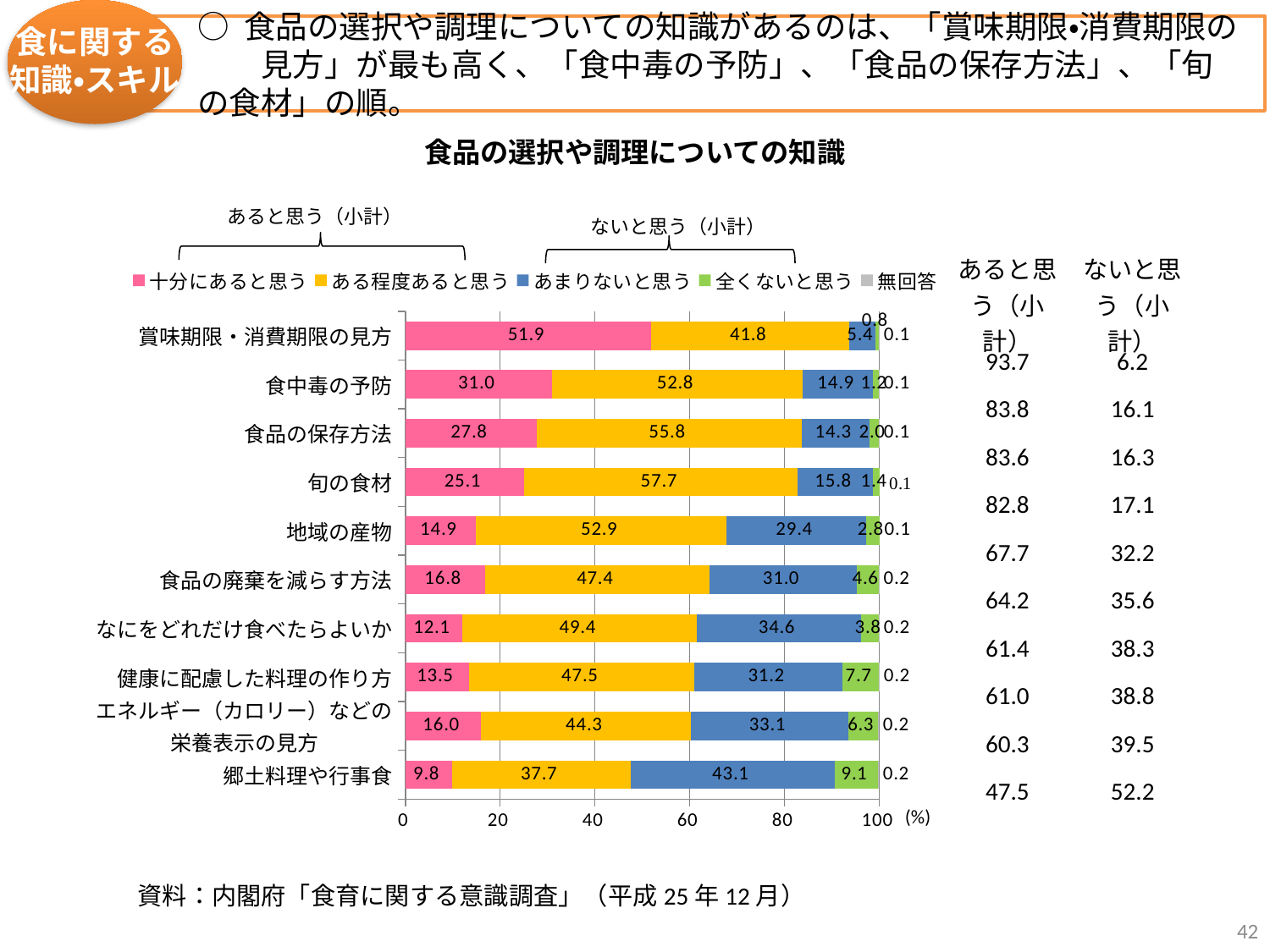

食に関する
知識・スキル
○ 食品の選択や調理についての知識があるのは、「賞味期限・消費期限の
　　見方」が最も高く、「食中毒の予防」、「食品の保存方法」、「旬の食材」の順。

食品の選択や調理についての知識

あると思う（小計）
　ないと思う（小計）
| あると思う（小計） | ないと思う（小計） |
| --- | --- |
| 93.7 | 6.2 |
| 83.8 | 16.1 |
| 83.6 | 16.3 |
| 82.8 | 17.1 |
| 67.7 | 32.2 |
| 64.2 | 35.6 |
| 61.4 | 38.3 |
| 61.0 | 38.8 |
| 60.3 | 39.5 |
| 47.5 | 52.2 |

### Chart

| Category | 十分にあると思う | ある程度あると思う | あまりないと思う | 全くないと思う | 無回答 |
|---|---|---|---|---|---|
| 郷土料理や行事食 | 9.8 | 37.7 | 43.1 | 9.1 | 0.2 |
| エネルギー（カロリー）などの
栄養表示の見方 | 16.0 | 44.3 | 33.1 | 6.3 | 0.2 |
| 健康に配慮した料理の作り方 | 13.5 | 47.5 | 31.2 | 7.7 | 0.2 |
| なにをどれだけ食べたらよいか | 12.1 | 49.4 | 34.6 | 3.8 | 0.2 |
| 食品の廃棄を減らす方法 | 16.8 | 47.4 | 31.0 | 4.6 | 0.2 |
| 地域の産物 | 14.9 | 52.9 | 29.4 | 2.8 | 0.1 |
| 旬の食材 | 25.1 | 57.7 | 15.8 | 1.4 | 0.1 |
| 食品の保存方法 | 27.8 | 55.8 | 14.3 | 2.0 | 0.1 |
| 食中毒の予防 | 31.0 | 52.8 | 14.9 | 1.2 | 0.1 |
| 賞味期限・消費期限の見方 | 51.9 | 41.8 | 5.4 | 0.8 | 0.1 |
(%)
資料：内閣府「食育に関する意識調査」（平成25年12月）
42